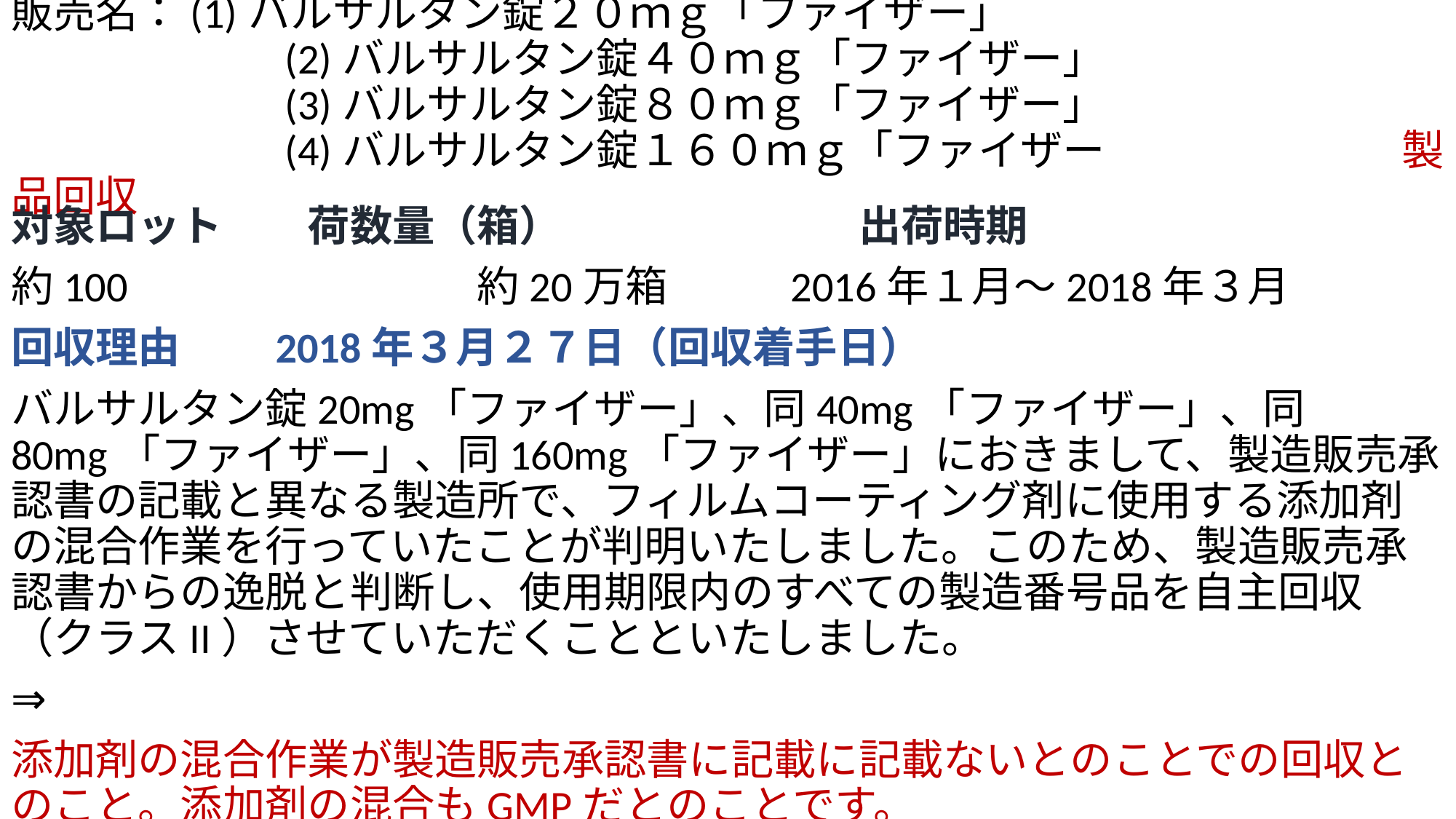

# 販売名：(1)バルサルタン錠２０ｍｇ「ファイザー」 　　　　　　 (2)バルサルタン錠４０ｍｇ「ファイザー」 　　　　　　 (3)バルサルタン錠８０ｍｇ「ファイザー」 　　　　　　 (4)バルサルタン錠１６０ｍｇ「ファイザー　　　　　　　製品回収
対象ロット　　荷数量（箱）　　　　　　　出荷時期
約100　　　　　　　　約20万箱　　   2016年１月～2018年３月
回収理由　　2018年３月２７日（回収着手日）
バルサルタン錠20mg「ファイザー」、同40mg「ファイザー」、同80mg「ファイザー」、同160mg「ファイザー」におきまして、製造販売承認書の記載と異なる製造所で、フィルムコーティング剤に使用する添加剤の混合作業を行っていたことが判明いたしました。このため、製造販売承認書からの逸脱と判断し、使用期限内のすべての製造番号品を自主回収（クラスII）させていただくことといたしました。
⇒
添加剤の混合作業が製造販売承認書に記載に記載ないとのことでの回収とのこと。添加剤の混合もGMPだとのことです。